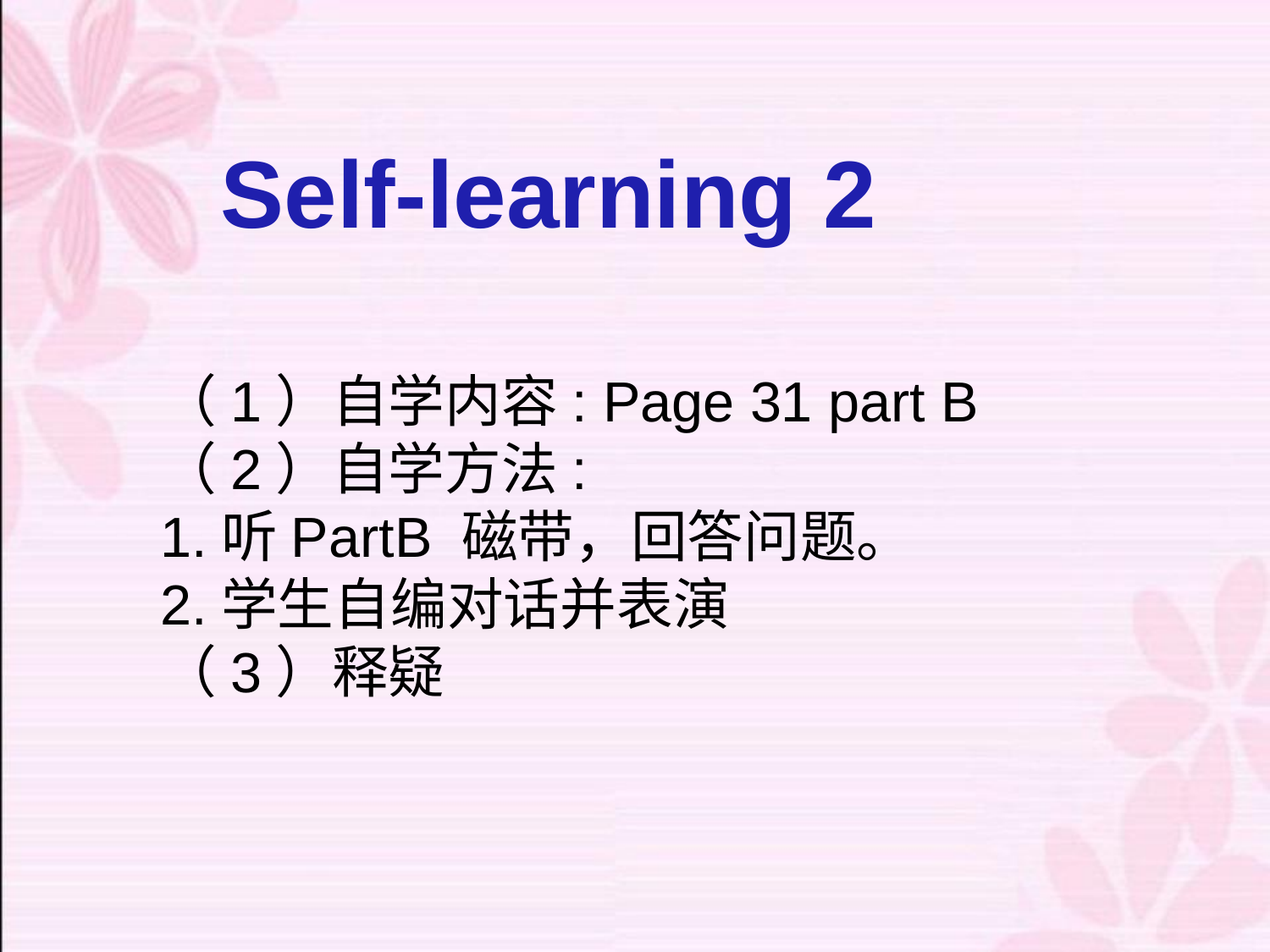

Self-learning 2
（1）自学内容: Page 31 part B
（2）自学方法:
1.听PartB 磁带，回答问题。
2.学生自编对话并表演
（3）释疑